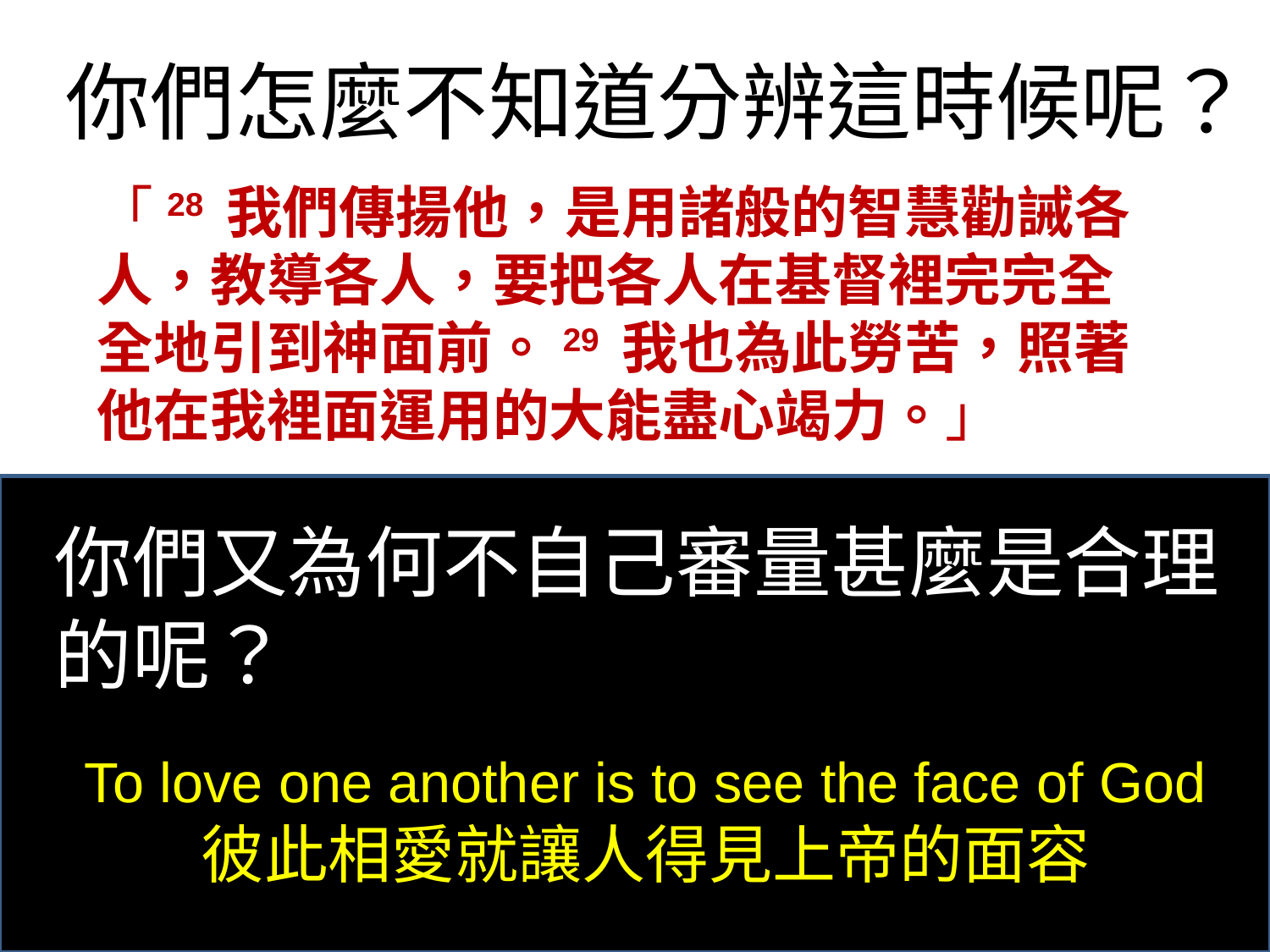

你們怎麼不知道分辨這時候呢？
「28 我們傳揚他，是用諸般的智慧勸誡各人，教導各人，要把各人在基督裡完完全全地引到神面前。29 我也為此勞苦，照著他在我裡面運用的大能盡心竭力。」

你們又為何不自己審量甚麼是合理的呢？
To love one another is to see the face of God
彼此相愛就讓人得見上帝的面容